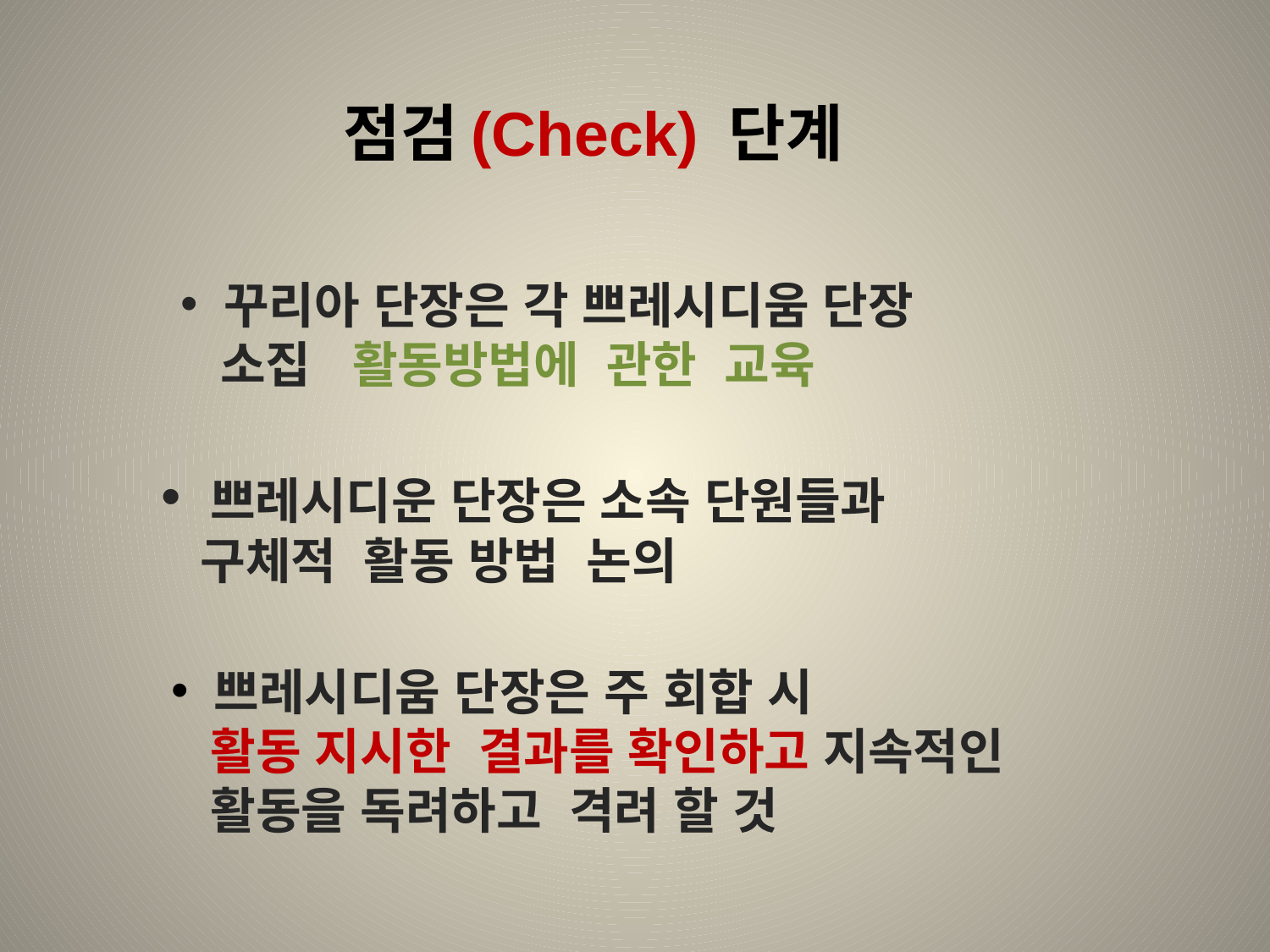

# 점검(Check) 단계
 꾸리아 단장은 각 쁘레시디움 단장
  소집   활동방법에  관한  교육
 쁘레시디운 단장은 소속 단원들과
  구체적  활동 방법  논의
 쁘레시디움 단장은 주 회합 시
  활동 지시한  결과를 확인하고 지속적인
  활동을 독려하고  격려 할 것